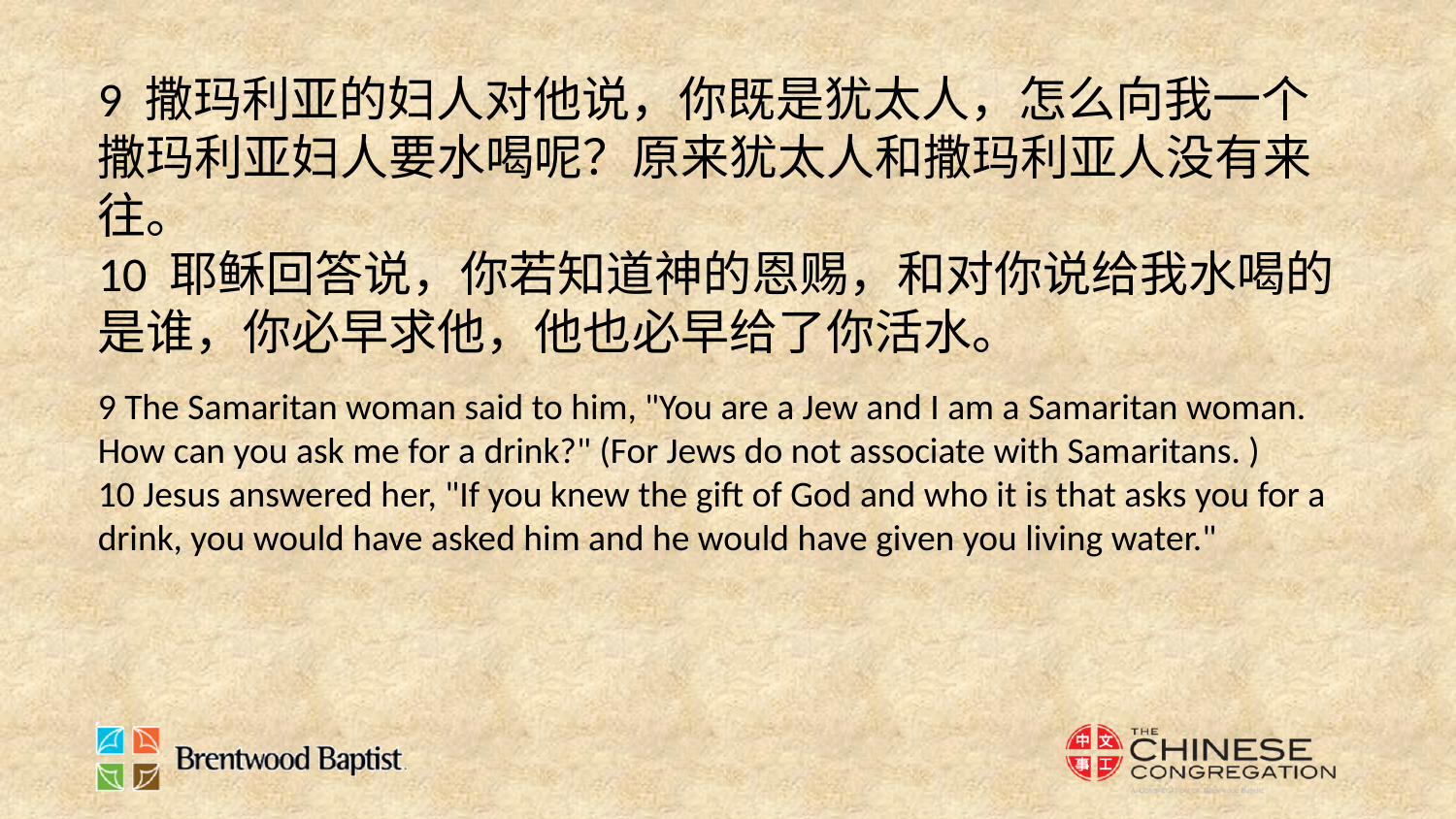

9 撒玛利亚的妇人对他说，你既是犹太人，怎么向我一个撒玛利亚妇人要水喝呢？原来犹太人和撒玛利亚人没有来往。
10 耶稣回答说，你若知道神的恩赐，和对你说给我水喝的是谁，你必早求他，他也必早给了你活水。

9 The Samaritan woman said to him, "You are a Jew and I am a Samaritan woman. How can you ask me for a drink?" (For Jews do not associate with Samaritans. )
10 Jesus answered her, "If you knew the gift of God and who it is that asks you for a drink, you would have asked him and he would have given you living water."